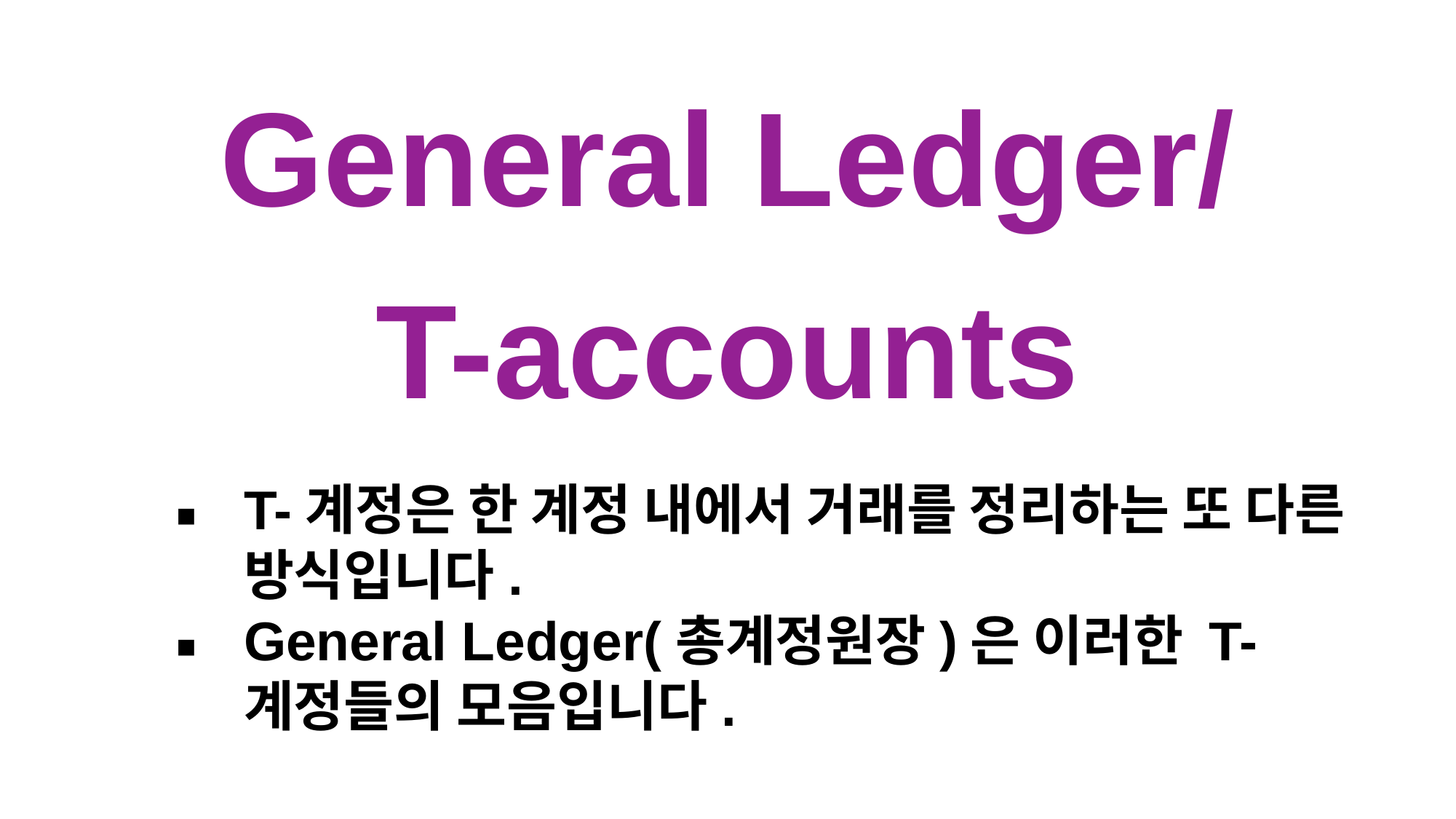

General Ledger/
T-accounts

T-계정은 한 계정 내에서 거래를 정리하는 또 다른 방식입니다.
General Ledger(총계정원장)은 이러한 T-계정들의 모음입니다.